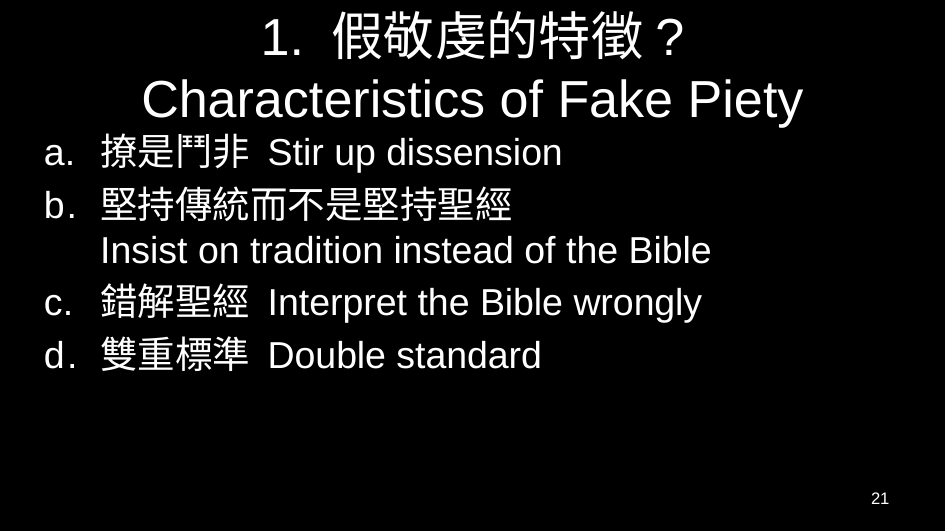

# 1. 假敬虔的特徵? Characteristics of Fake Piety
撩是鬥非 Stir up dissension
堅持傳統而不是堅持聖經
Insist on tradition instead of the Bible
錯解聖經 Interpret the Bible wrongly
雙重標準 Double standard
21